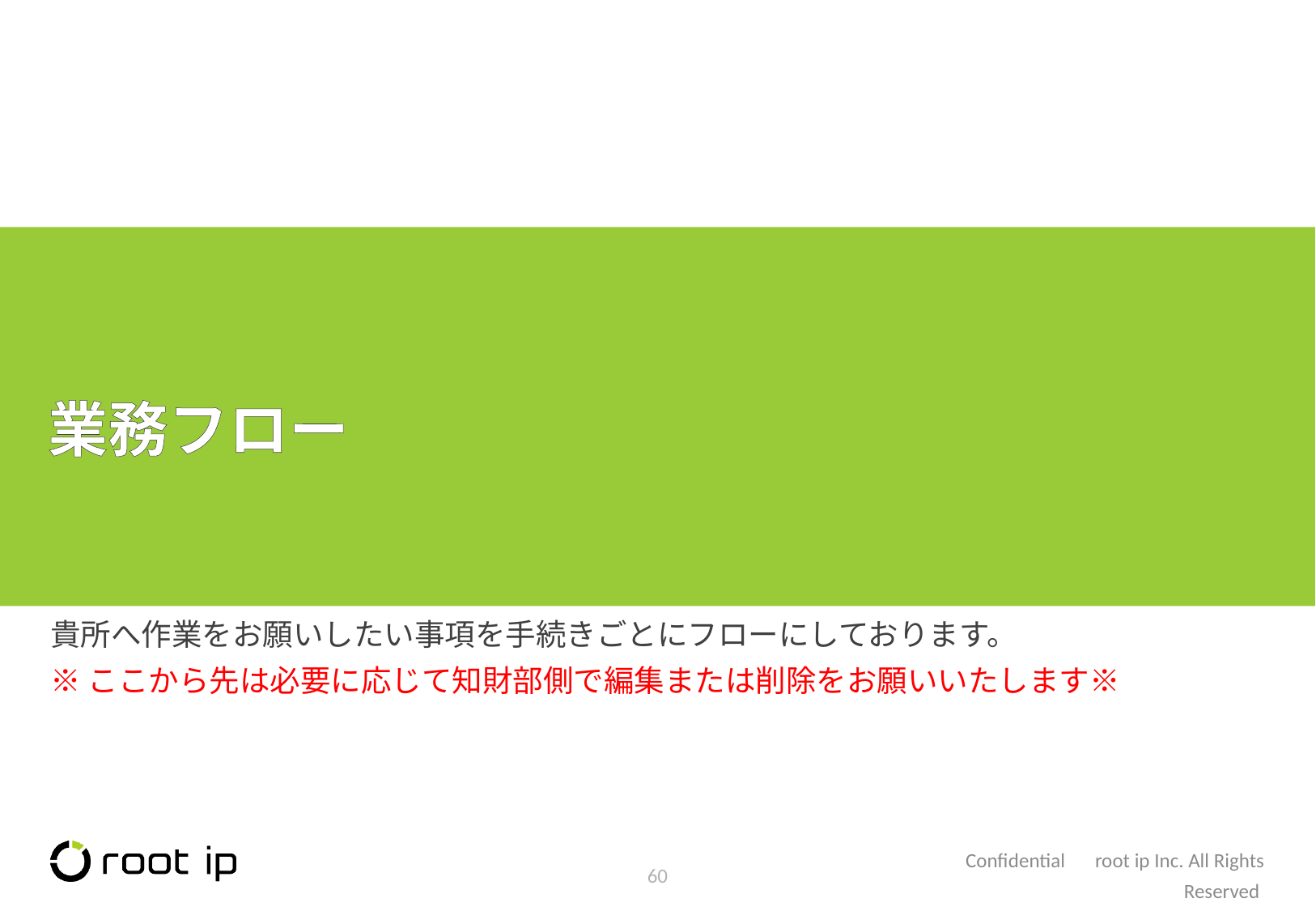

# 業務フロー
貴所へ作業をお願いしたい事項を手続きごとにフローにしております。
※ここから先は必要に応じて知財部側で編集または削除をお願いいたします※
60